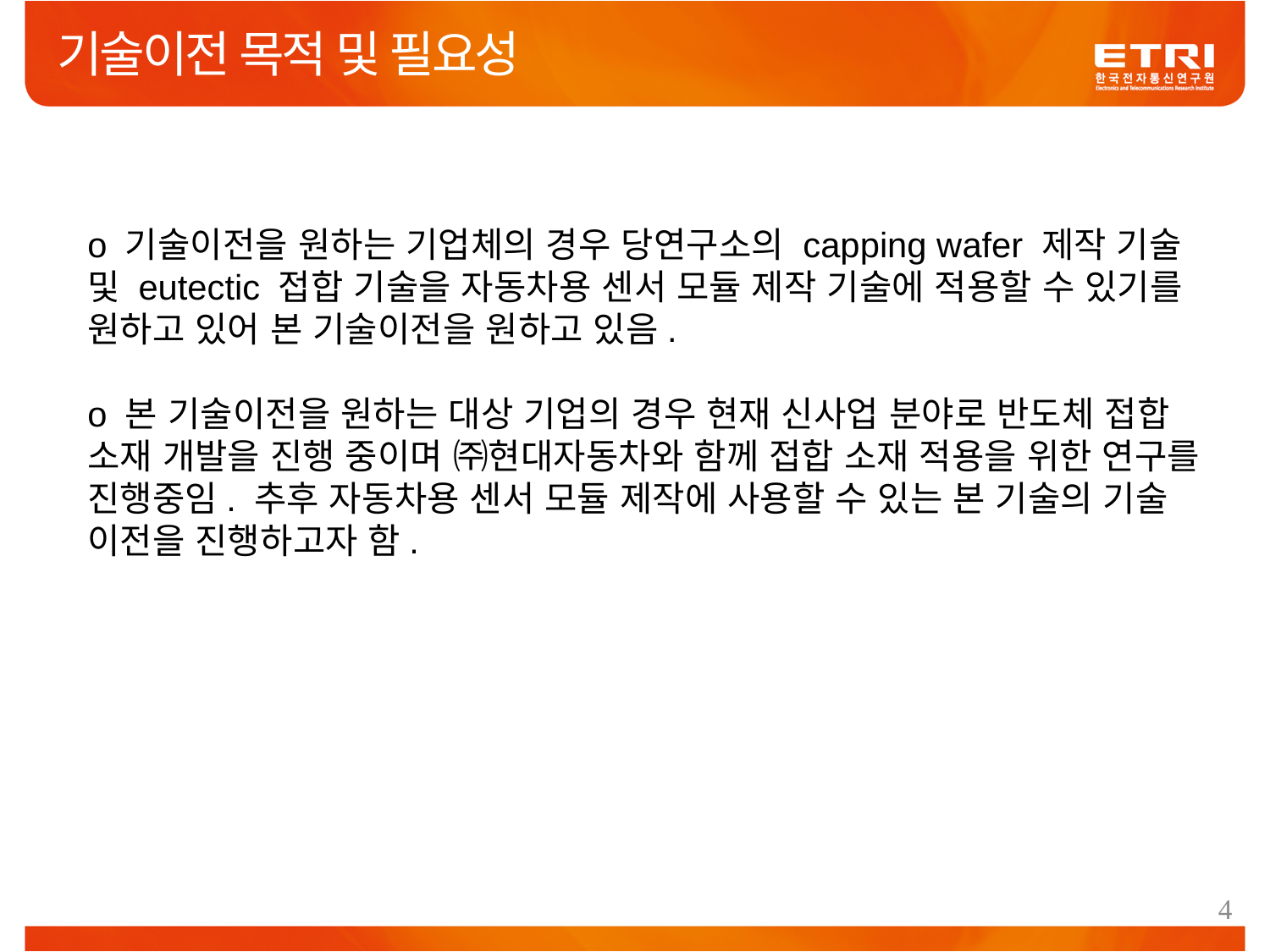

기술이전 목적 및 필요성
o 기술이전을 원하는 기업체의 경우 당연구소의 capping wafer 제작 기술 및 eutectic 접합 기술을 자동차용 센서 모듈 제작 기술에 적용할 수 있기를 원하고 있어 본 기술이전을 원하고 있음.

o 본 기술이전을 원하는 대상 기업의 경우 현재 신사업 분야로 반도체 접합 소재 개발을 진행 중이며 ㈜현대자동차와 함께 접합 소재 적용을 위한 연구를 진행중임. 추후 자동차용 센서 모듈 제작에 사용할 수 있는 본 기술의 기술 이전을 진행하고자 함.
4